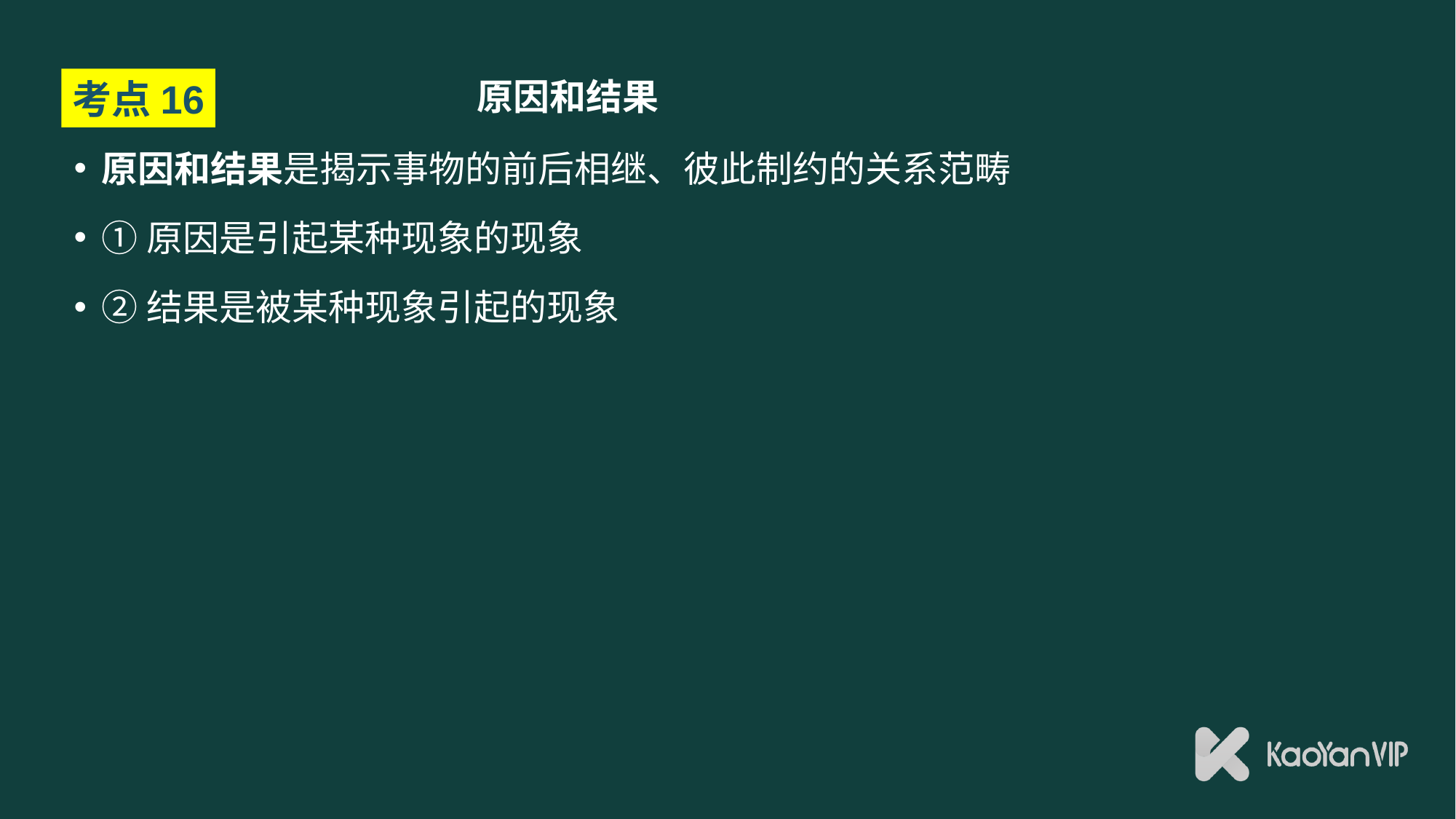

# 原因和结果
考点16
原因和结果是揭示事物的前后相继、彼此制约的关系范畴
①原因是引起某种现象的现象
②结果是被某种现象引起的现象